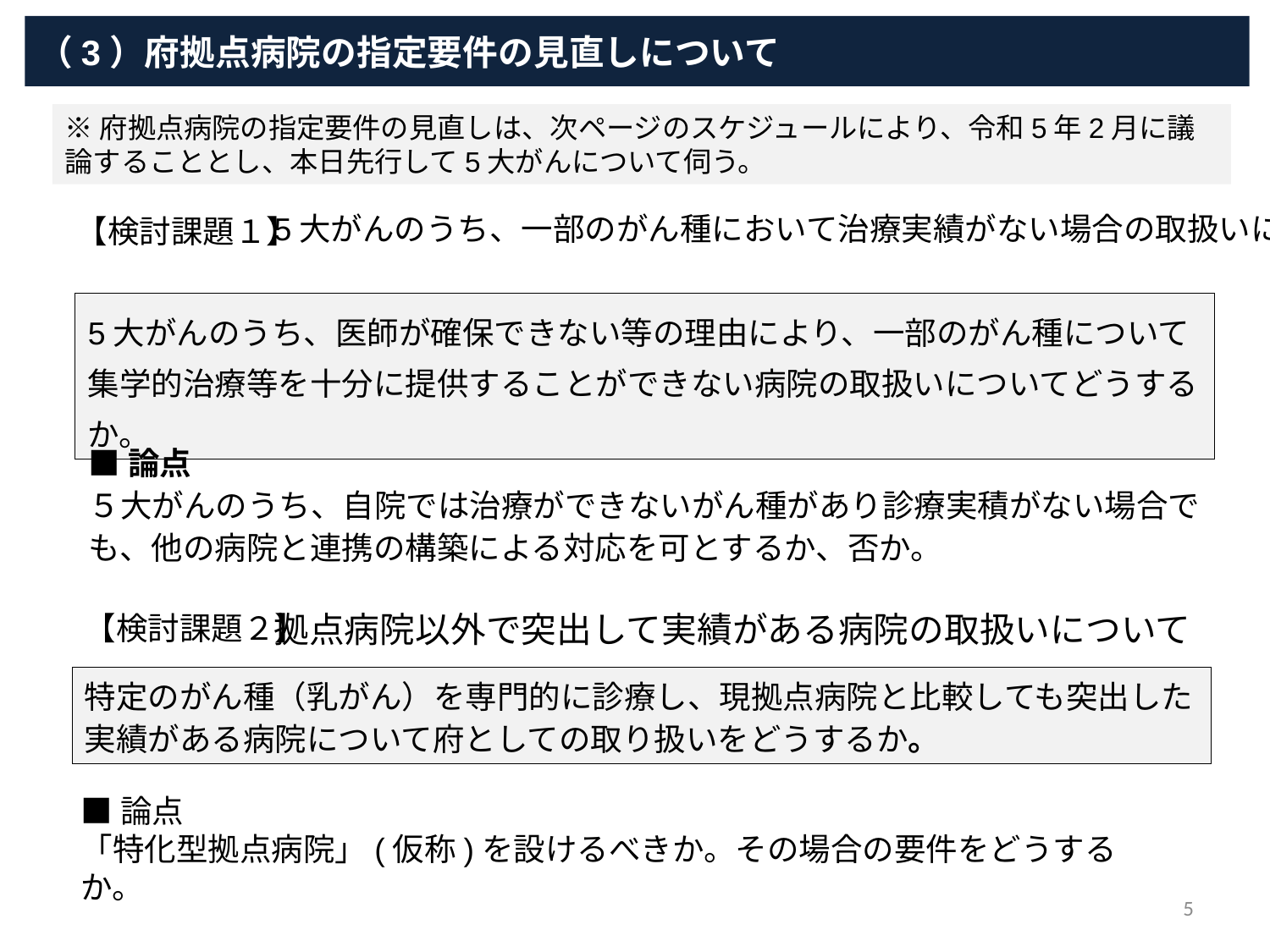

（3）府拠点病院の指定要件の見直しについて
※府拠点病院の指定要件の見直しは、次ページのスケジュールにより、令和5年2月に議論することとし、本日先行して5大がんについて伺う。
5大がんのうち、一部のがん種において治療実績がない場合の取扱いについて
【検討課題１】
5大がんのうち、医師が確保できない等の理由により、一部のがん種について集学的治療等を十分に提供することができない病院の取扱いについてどうするか。
■論点
５大がんのうち、自院では治療ができないがん種があり診療実積がない場合でも、他の病院と連携の構築による対応を可とするか、否か。
拠点病院以外で突出して実績がある病院の取扱いについて
【検討課題２】

特定のがん種（乳がん）を専門的に診療し、現拠点病院と比較しても突出した実績がある病院について府としての取り扱いをどうするか。
■論点
「特化型拠点病院」(仮称)を設けるべきか。その場合の要件をどうするか。
5